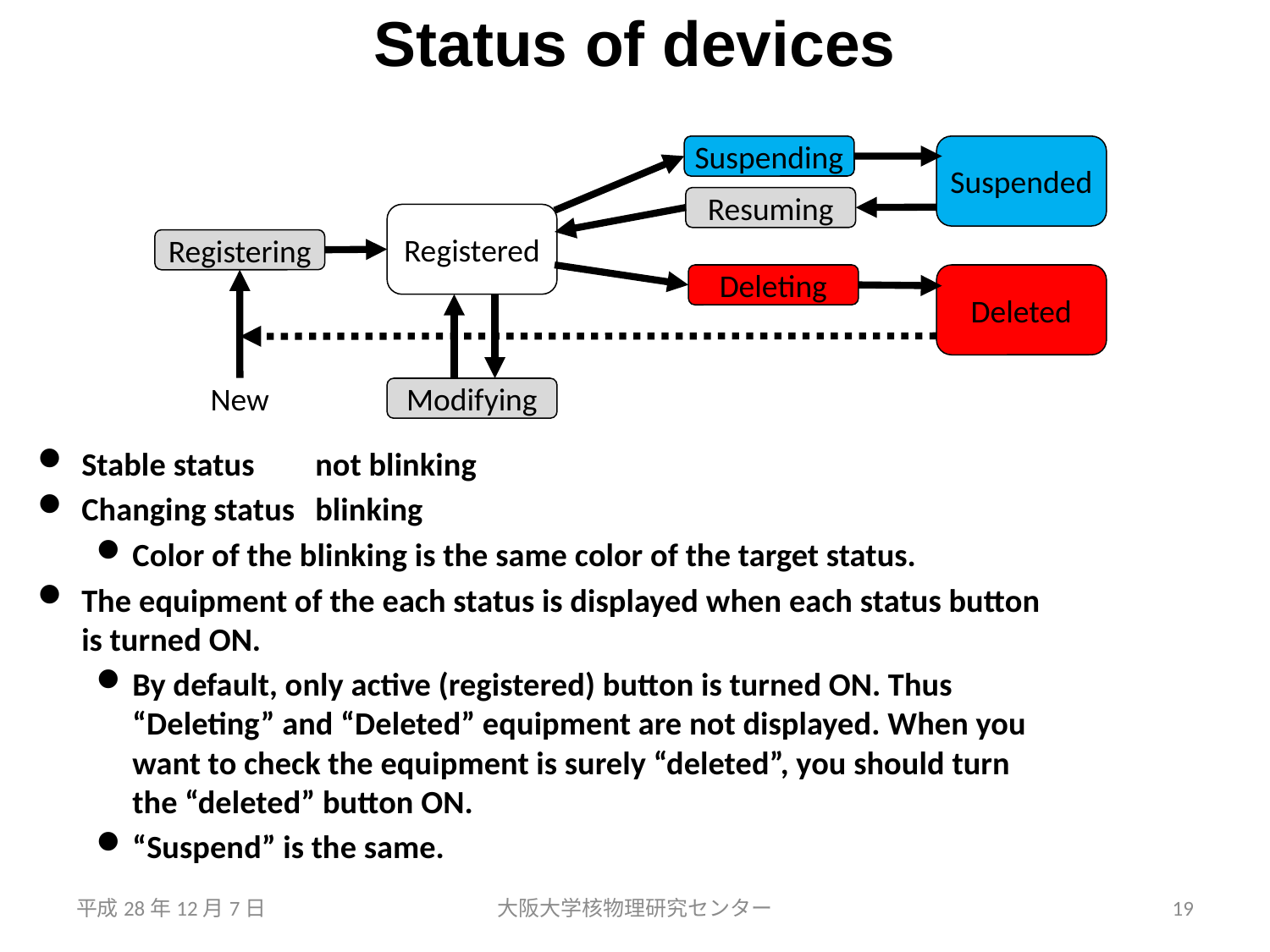

Status of devices
Suspending
Suspended
Resuming
Registered
Registering
Deleting
Deleted
New
Modifying
Stable status		not blinking
Changing status	blinking
Color of the blinking is the same color of the target status.
The equipment of the each status is displayed when each status button is turned ON.
By default, only active (registered) button is turned ON. Thus “Deleting” and “Deleted” equipment are not displayed. When you want to check the equipment is surely “deleted”, you should turn the “deleted” button ON.
“Suspend” is the same.
平成28年12月7日
大阪大学核物理研究センター
19